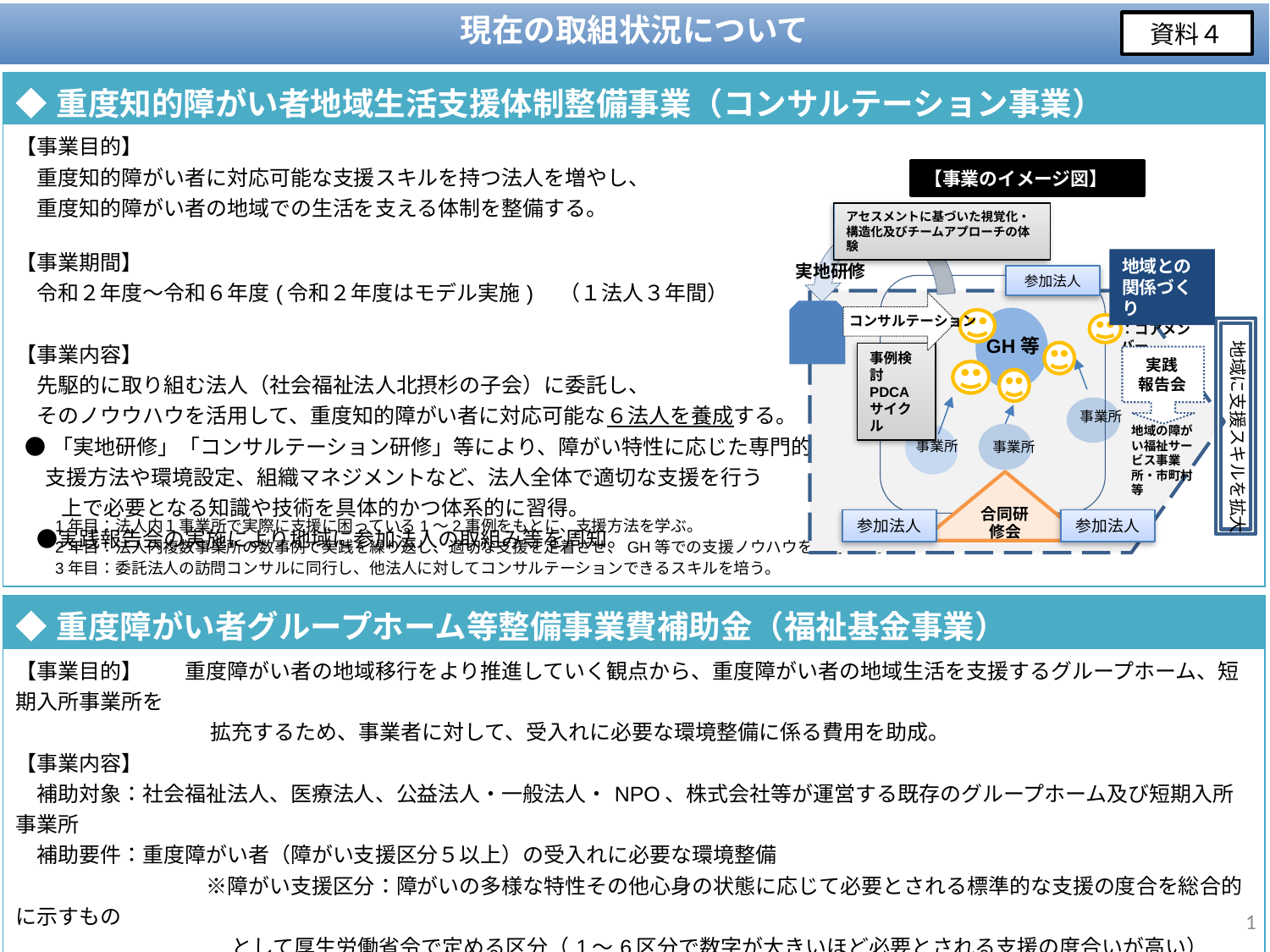

現在の取組状況について
資料４
| ◆重度知的障がい者地域生活支援体制整備事業（コンサルテーション事業） |
| --- |
| 【事業目的】 　重度知的障がい者に対応可能な支援スキルを持つ法人を増やし、 　重度知的障がい者の地域での生活を支える体制を整備する。 【事業期間】 　令和２年度～令和６年度(令和２年度はモデル実施)　（１法人３年間） 　 【事業内容】　 　先駆的に取り組む法人（社会福祉法人北摂杉の子会）に委託し、 　そのノウウハウを活用して、重度知的障がい者に対応可能な６法人を養成する。 ●「実地研修」「コンサルテーション研修」等により、障がい特性に応じた専門的な 支援方法や環境設定、組織マネジメントなど、法人全体で適切な支援を行う 　 上で必要となる知識や技術を具体的かつ体系的に習得。 　●実践報告会の実施により地域に参加法人の取組み等を周知。 |
【事業のイメージ図】

アセスメントに基づいた視覚化・構造化及びチームアプローチの体験
地域との関係づくり
実地研修
参加法人

コンサルテーション

：コアメンバー

GH等
地域に支援スキルを拡大

事例検討
PDCAサイクル

実践
報告会

事業所
地域の障がい福祉サービス事業所・市町村等

事業所
事業所
合同研修会
1年目：法人内１事業所で実際に支援に困っている1～2事例をもとに、支援方法を学ぶ。
2年目：法人内複数事業所の数事例で実践を繰り返し、適切な支援を定着させ、GH等での支援ノウハウを獲得する。
3年目：委託法人の訪問コンサルに同行し、他法人に対してコンサルテーションできるスキルを培う。
参加法人
参加法人
| ◆重度障がい者グループホーム等整備事業費補助金（福祉基金事業） |
| --- |
| 【事業目的】　　重度障がい者の地域移行をより推進していく観点から、重度障がい者の地域生活を支援するグループホーム、短期入所事業所を 　　　　　　　　　 拡充するため、事業者に対して、受入れに必要な環境整備に係る費用を助成。 【事業内容】 　補助対象：社会福祉法人、医療法人、公益法人・一般法人・NPO、株式会社等が運営する既存のグループホーム及び短期入所事業所 　補助要件：重度障がい者（障がい支援区分５以上）の受入れに必要な環境整備 　　　　　　　　　※障がい支援区分：障がいの多様な特性その他心身の状態に応じて必要とされる標準的な支援の度合を総合的に示すもの 　　　　　　　　　　 として厚生労働省令で定める区分（1～6区分で数字が大きいほど必要とされる支援の度合いが高い） 　対象経費：障がい特性に応じた居室及び共用部分の改修に係る工事費等 　　　　　　　　　※例：床や壁の防音工事、クッション性の高い材質への改修、段差の解消　等 　　　　　　　　　　　国や府内市町村の補助事業の対象となっていないもの 　補助率等：補助率10／10　　補助上限180万円／1事業所あたり |
1